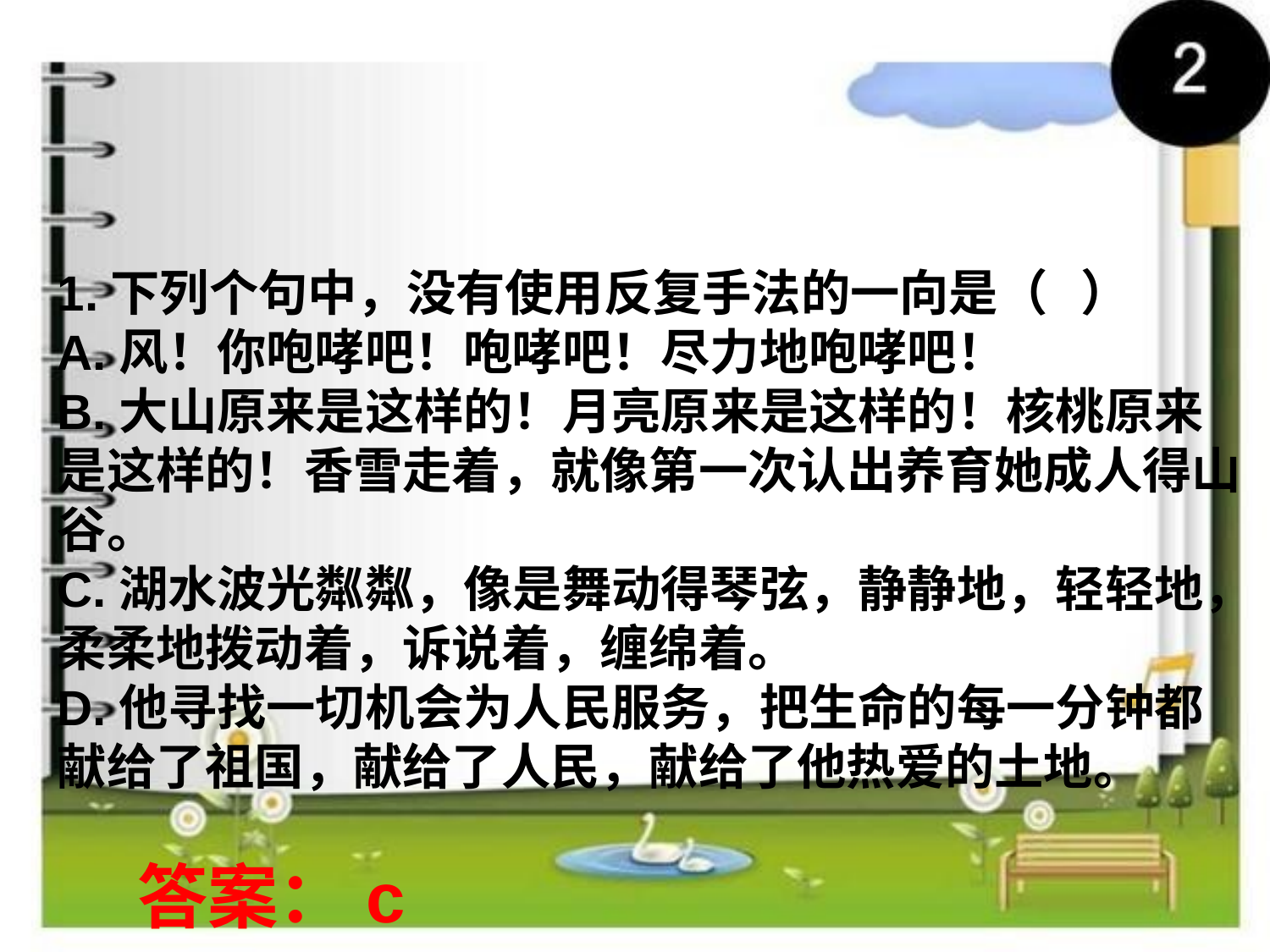

1.下列个句中，没有使用反复手法的一向是（   ）
A.风！你咆哮吧！咆哮吧！尽力地咆哮吧！
B.大山原来是这样的！月亮原来是这样的！核桃原来是这样的！香雪走着，就像第一次认出养育她成人得山谷。
C.湖水波光粼粼，像是舞动得琴弦，静静地，轻轻地，柔柔地拨动着，诉说着，缠绵着。
D.他寻找一切机会为人民服务，把生命的每一分钟都献给了祖国，献给了人民，献给了他热爱的土地。
答案：c